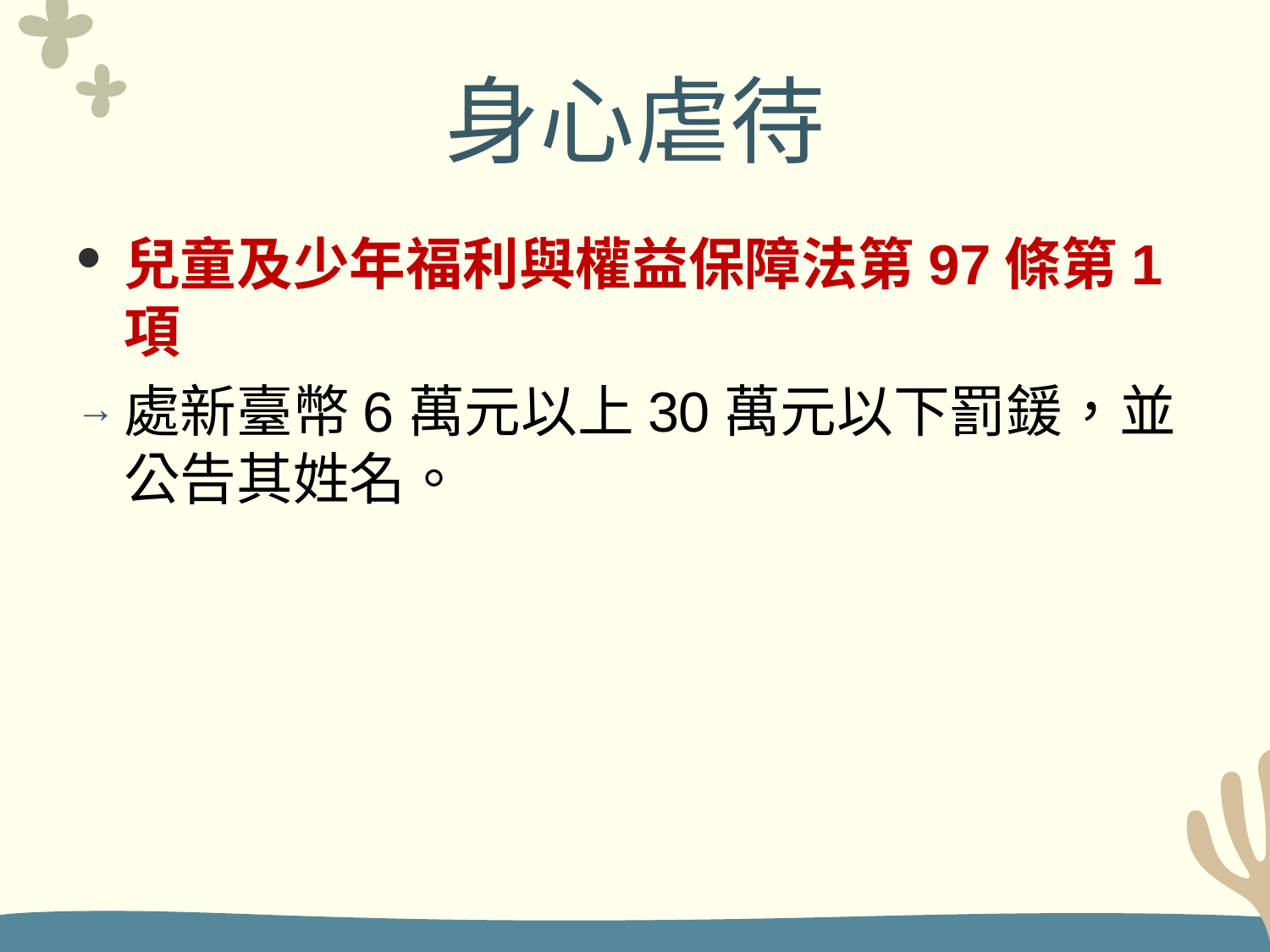

# 身心虐待

兒童及少年福利與權益保障法第97條第1項
處新臺幣6萬元以上30萬元以下罰鍰，並公告其姓名。